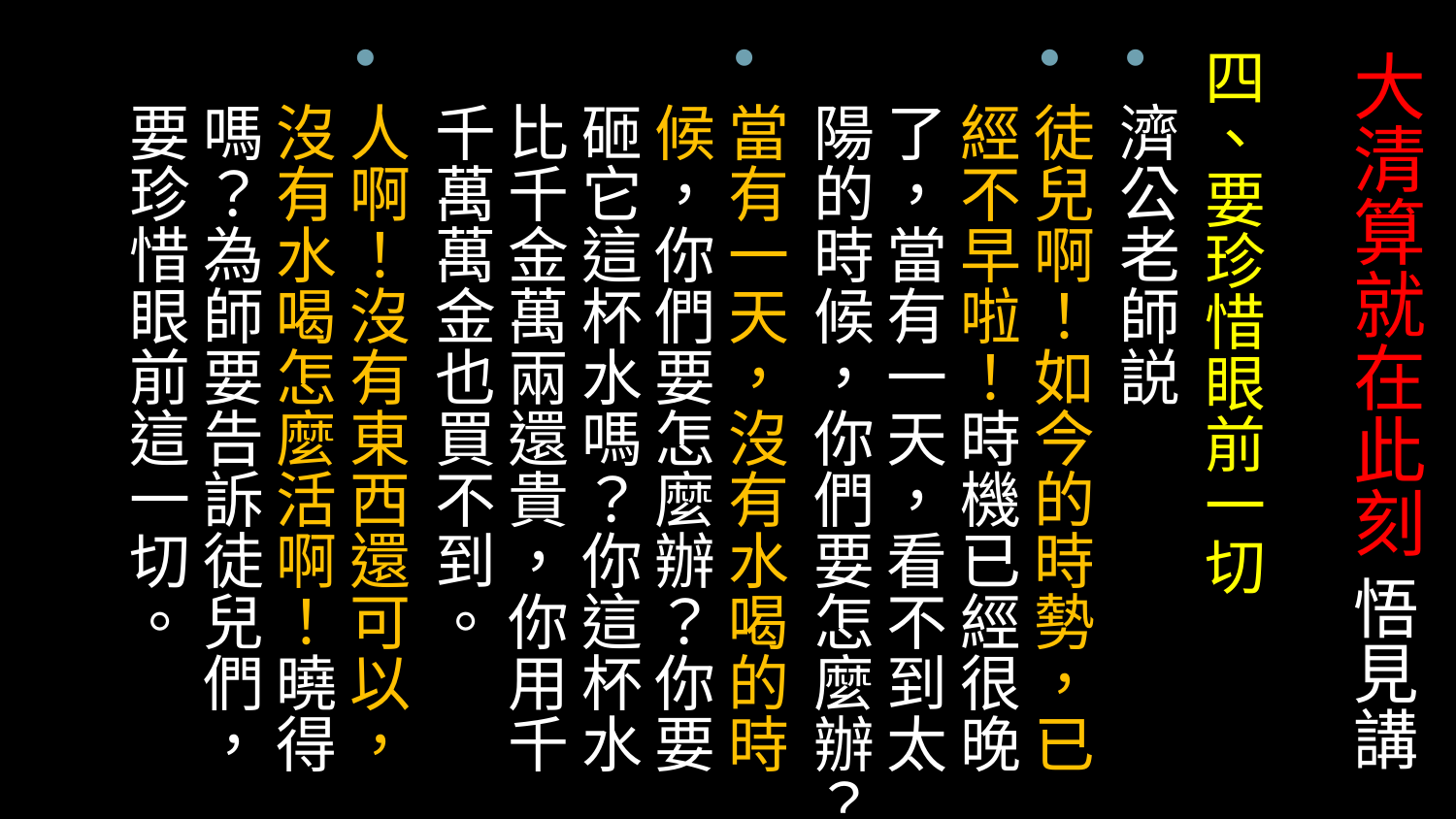

四、要珍惜眼前一切
濟公老師説
徒兒啊！如今的時勢，已經不早啦！時機已經很晚了，當有一天，看不到太陽的時候，你們要怎麼辦？
當有一天，沒有水喝的時候，你們要怎麼辦？你要砸它這杯水嗎？你這杯水比千金萬兩還貴，你用千千萬萬金也買不到。
人啊！沒有東西還可以，沒有水喝怎麼活啊！曉得嗎？為師要告訴徒兒們，要珍惜眼前這一切。

# 大清算就在此刻 悟見講